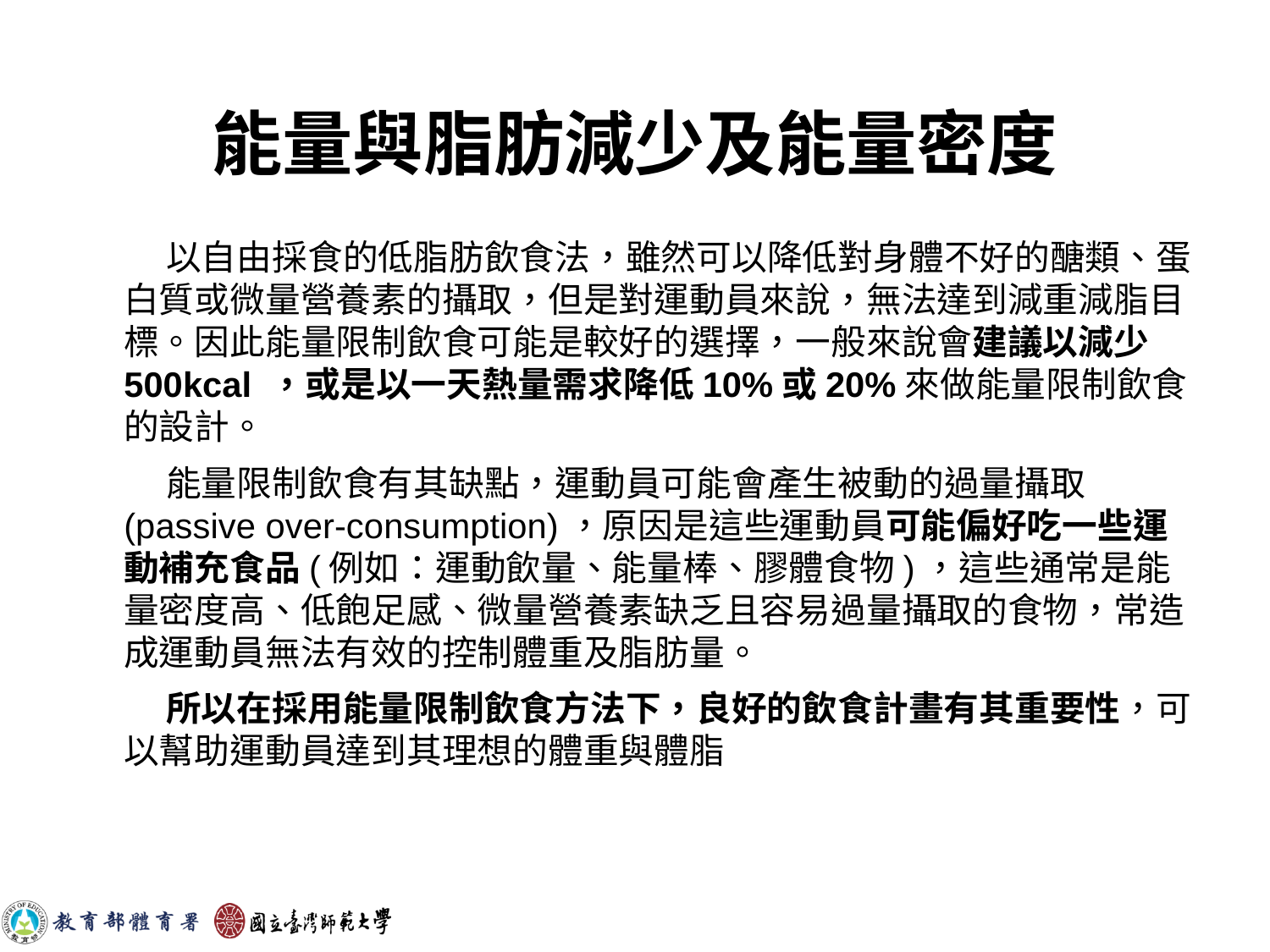

# 能量與脂肪減少及能量密度
以自由採食的低脂肪飲食法，雖然可以降低對身體不好的醣類、蛋白質或微量營養素的攝取，但是對運動員來說，無法達到減重減脂目標。因此能量限制飲食可能是較好的選擇，一般來說會建議以減少500kcal ，或是以一天熱量需求降低10%或20%來做能量限制飲食的設計。
能量限制飲食有其缺點，運動員可能會產生被動的過量攝取(passive over-consumption)，原因是這些運動員可能偏好吃一些運動補充食品(例如：運動飲量、能量棒、膠體食物)，這些通常是能量密度高、低飽足感、微量營養素缺乏且容易過量攝取的食物，常造成運動員無法有效的控制體重及脂肪量。
所以在採用能量限制飲食方法下，良好的飲食計畫有其重要性，可以幫助運動員達到其理想的體重與體脂